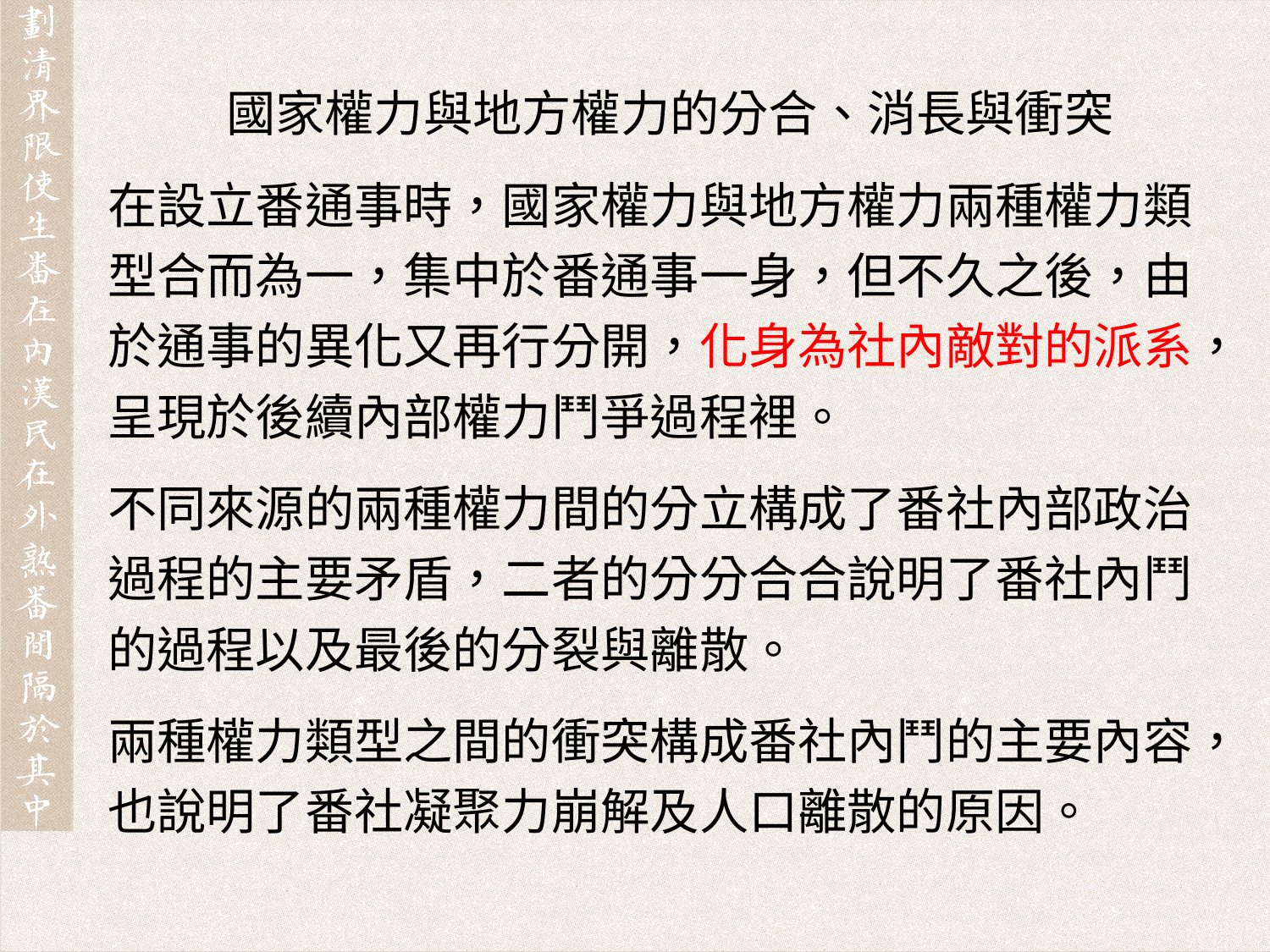

國家權力與地方權力的分合、消長與衝突
在設立番通事時，國家權力與地方權力兩種權力類型合而為一，集中於番通事一身，但不久之後，由於通事的異化又再行分開，化身為社內敵對的派系，呈現於後續內部權力鬥爭過程裡。
不同來源的兩種權力間的分立構成了番社內部政治過程的主要矛盾，二者的分分合合說明了番社內鬥的過程以及最後的分裂與離散。
兩種權力類型之間的衝突構成番社內鬥的主要內容，也說明了番社凝聚力崩解及人口離散的原因。